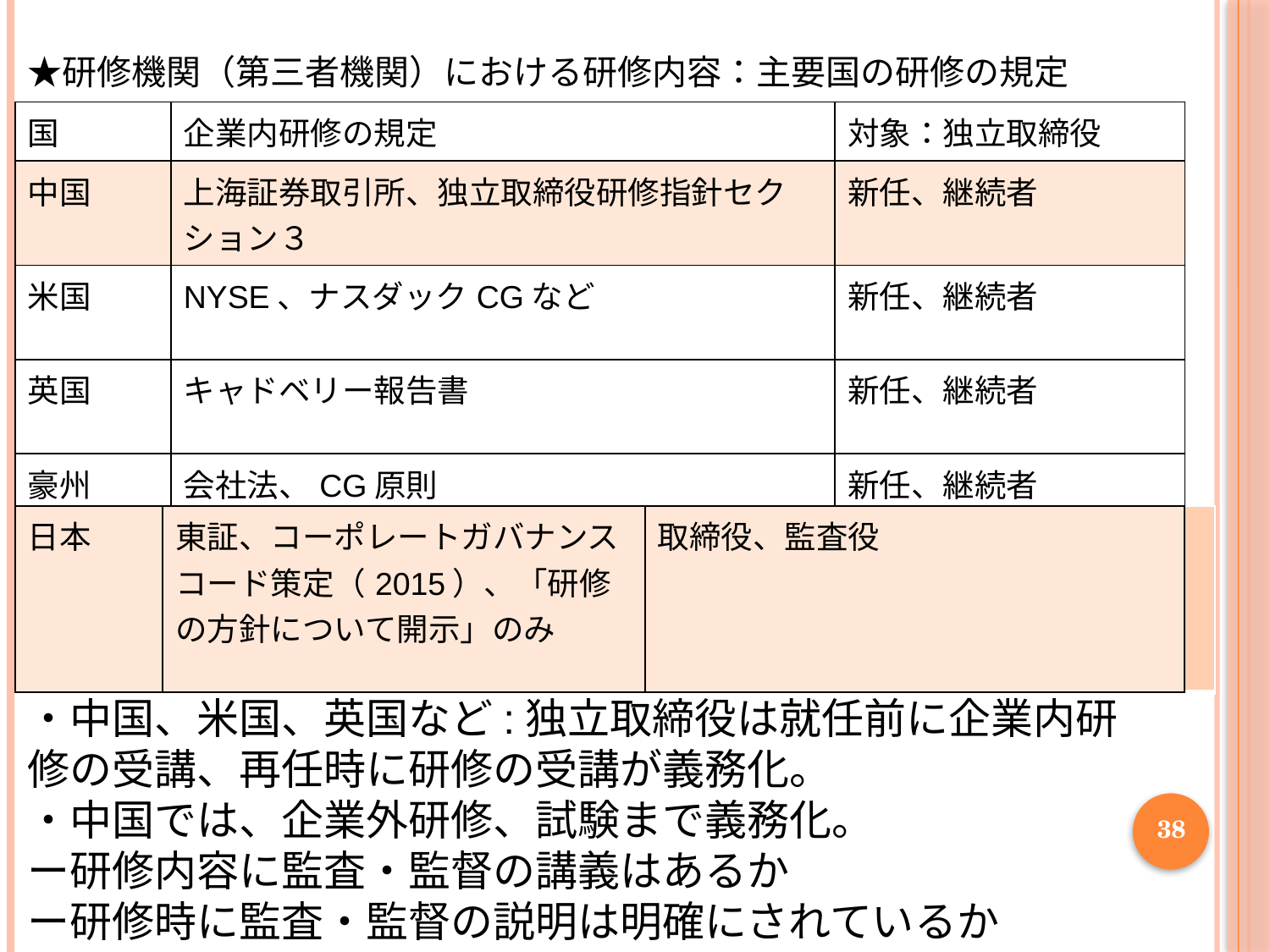

# ★研修機関（第三者機関）における研修内容：主要国の研修の規定
| 国 | 企業内研修の規定 | 対象：独立取締役 |
| --- | --- | --- |
| 中国 | 上海証券取引所、独立取締役研修指針セクション３ | 新任、継続者 |
| 米国 | NYSE、ナスダックCGなど | 新任、継続者 |
| 英国 | キャドベリー報告書 | 新任、継続者 |
| 豪州 | 会社法、CG原則 | 新任、継続者 |
| 日本 | 東証、コーポレートガバナンスコード策定（2015）、「研修の方針について開示」のみ | 取締役、監査役 |  |
| --- | --- | --- | --- |
・中国、米国、英国など:独立取締役は就任前に企業内研修の受講、再任時に研修の受講が義務化。
・中国では、企業外研修、試験まで義務化。
ー研修内容に監査・監督の講義はあるか
ー研修時に監査・監督の説明は明確にされているか
38